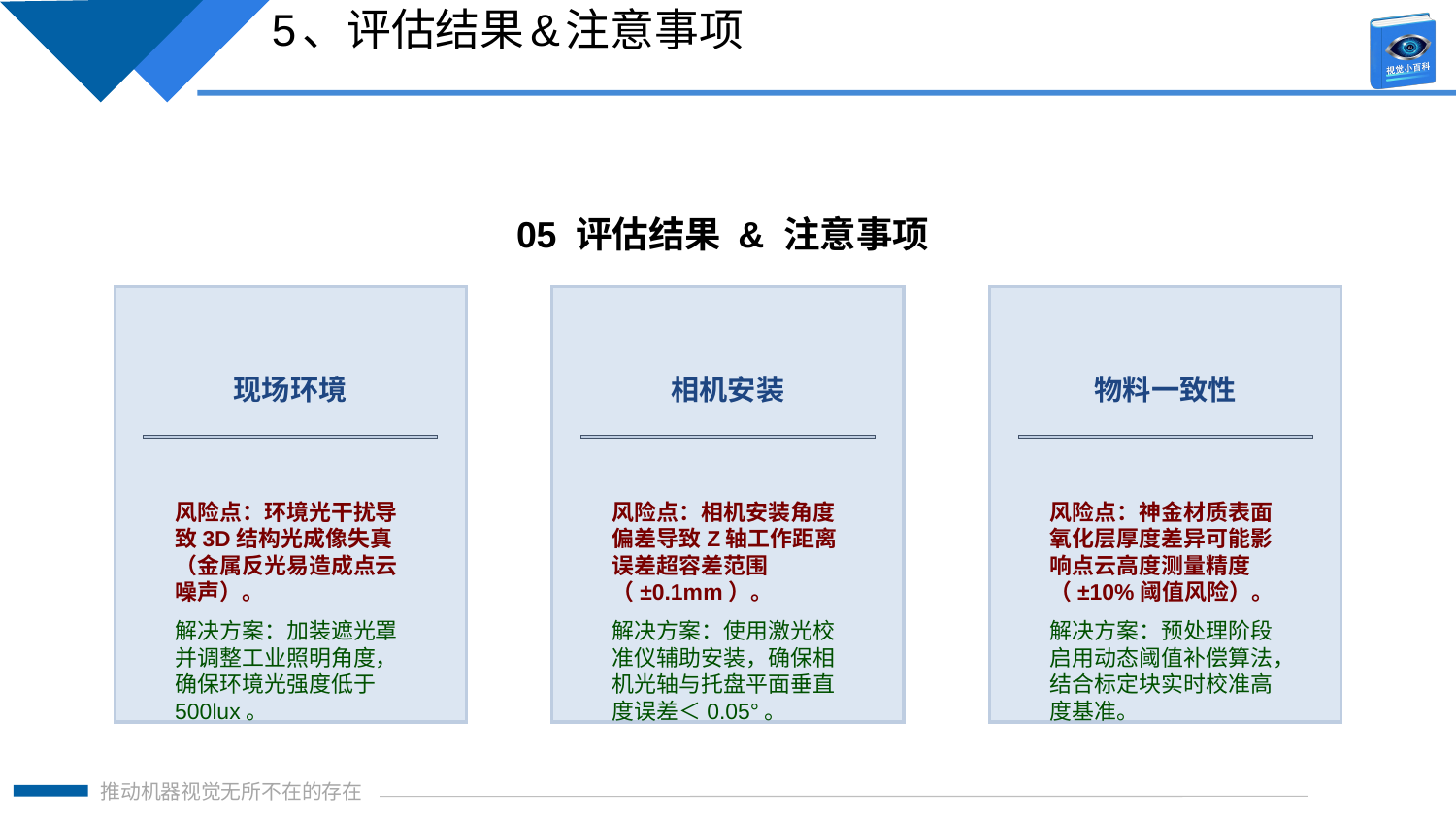

5、评估结果&注意事项

05 评估结果 & 注意事项

现场环境

相机安装

物料一致性

风险点：环境光干扰导致3D结构光成像失真（金属反光易造成点云噪声）。
解决方案：加装遮光罩并调整工业照明角度，确保环境光强度低于500lux。

风险点：相机安装角度偏差导致Z轴工作距离误差超容差范围（±0.1mm）。
解决方案：使用激光校准仪辅助安装，确保相机光轴与托盘平面垂直度误差＜0.05°。

风险点：神金材质表面氧化层厚度差异可能影响点云高度测量精度（±10%阈值风险）。
解决方案：预处理阶段启用动态阈值补偿算法，结合标定块实时校准高度基准。